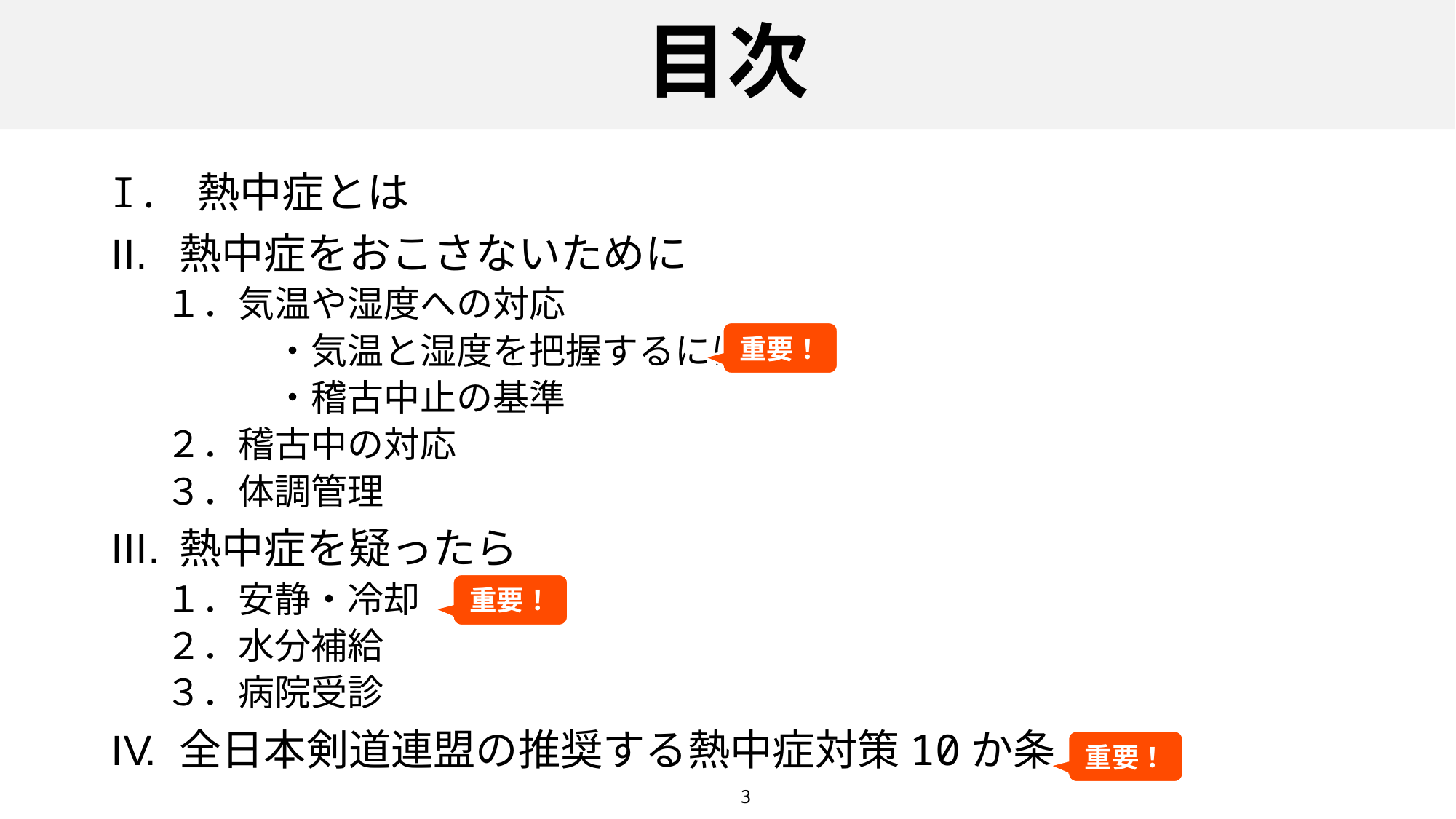

# 目次
I. 熱中症とは
熱中症をおこさないために
１．気温や湿度への対応
	・気温と湿度を把握するには
	・稽古中止の基準
２．稽古中の対応
３．体調管理
熱中症を疑ったら
１．安静・冷却
２．水分補給
３．病院受診
全日本剣道連盟の推奨する熱中症対策10か条

重要！
重要！
重要！
3